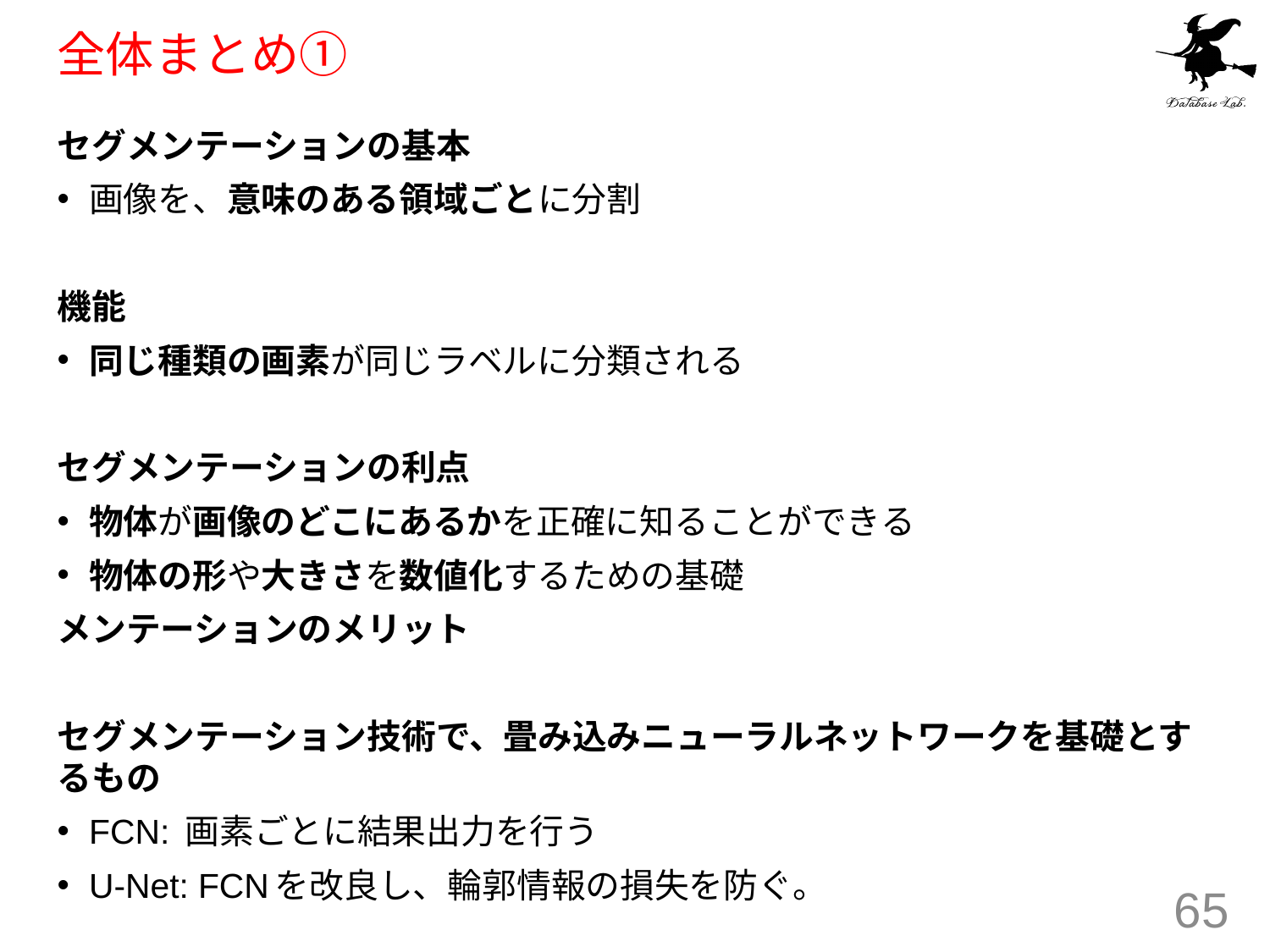

# 全体まとめ①
セグメンテーションの基本
画像を、意味のある領域ごとに分割

機能
同じ種類の画素が同じラベルに分類される

セグメンテーションの利点
物体が画像のどこにあるかを正確に知ることができる
物体の形や大きさを数値化するための基礎
メンテーションのメリット

セグメンテーション技術で、畳み込みニューラルネットワークを基礎とするもの
FCN: 画素ごとに結果出力を行う
U-Net: FCNを改良し、輪郭情報の損失を防ぐ。
65